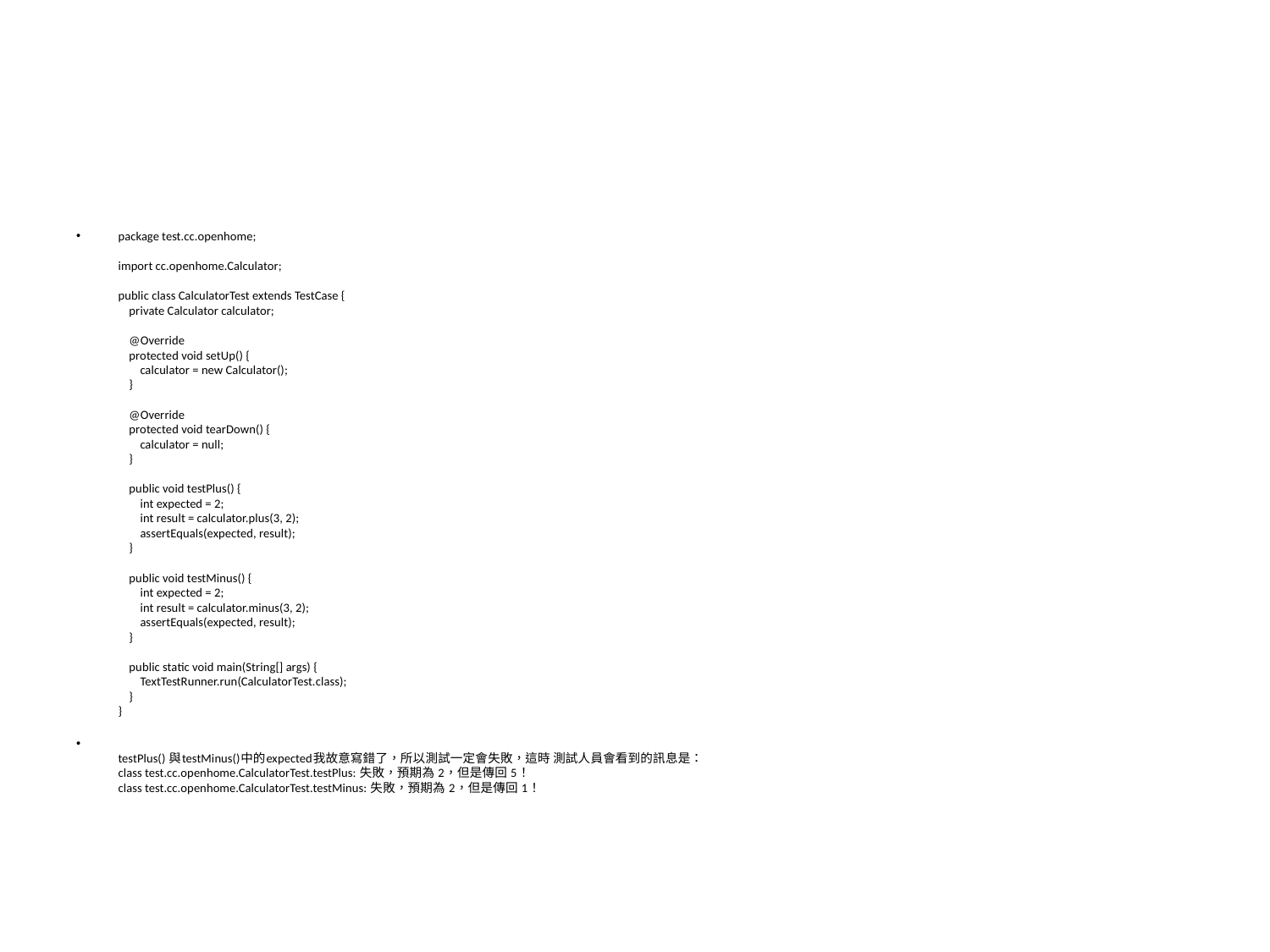

#
package test.cc.openhome;
import cc.openhome.Calculator;
public class CalculatorTest extends TestCase {
    private Calculator calculator;
    
    @Override
    protected void setUp() {
        calculator = new Calculator();
    }
    @Override
    protected void tearDown() {
        calculator = null;
    }
    public void testPlus() {
        int expected = 2;
        int result = calculator.plus(3, 2);
        assertEquals(expected, result);
    }
    
    public void testMinus() {
        int expected = 2;
        int result = calculator.minus(3, 2);
        assertEquals(expected, result);
    }
    
    public static void main(String[] args) {
        TextTestRunner.run(CalculatorTest.class);
    }
}
testPlus() 與testMinus()中的expected我故意寫錯了，所以測試一定會失敗，這時 測試人員會看到的訊息是：
class test.cc.openhome.CalculatorTest.testPlus: 失敗，預期為 2，但是傳回 5！
class test.cc.openhome.CalculatorTest.testMinus: 失敗，預期為 2，但是傳回 1！